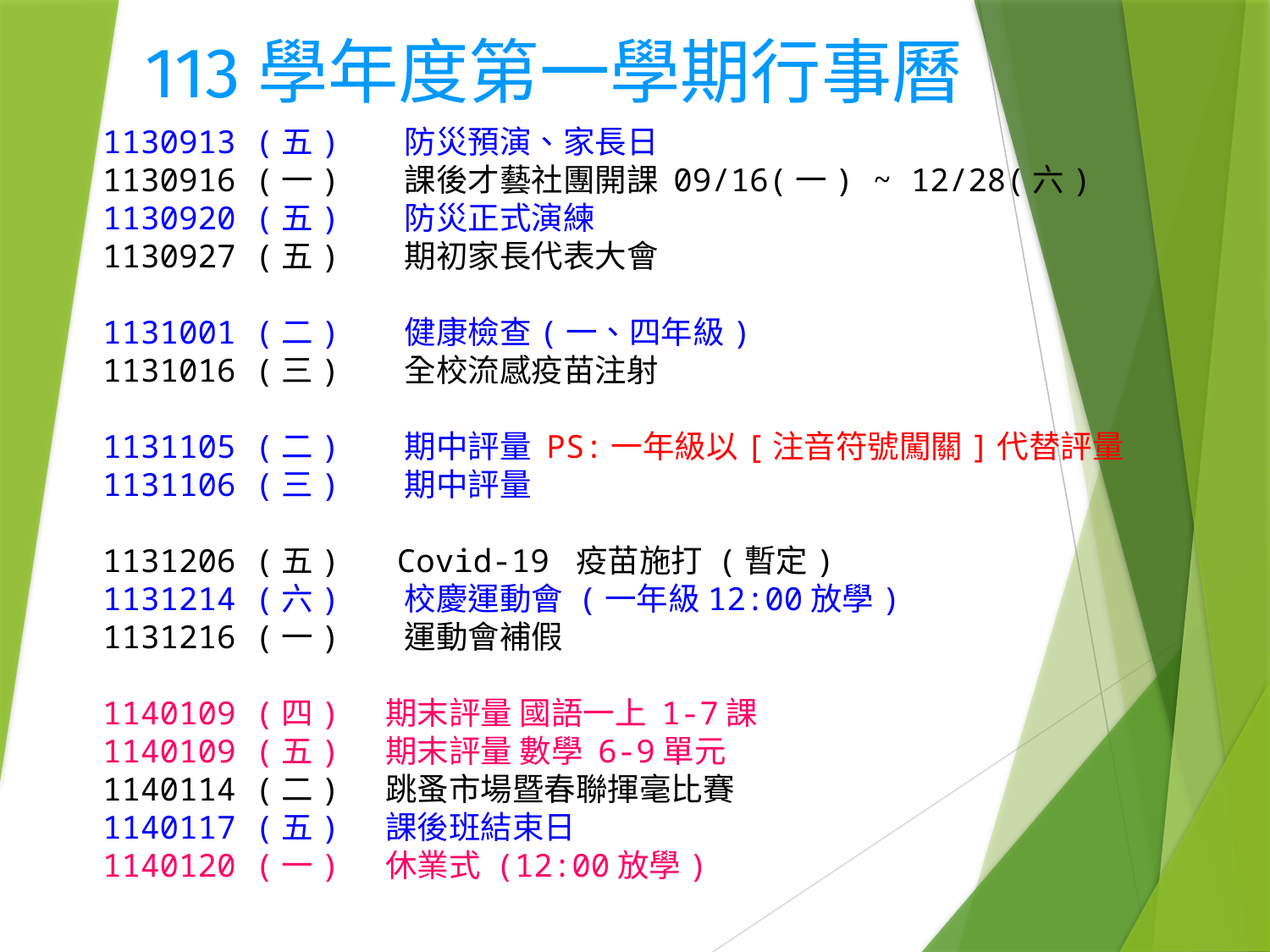

# 113學年度第一學期行事曆
1130913 (五)   防災預演、家長日
1130916 (一)   課後才藝社團開課 09/16(一) ~ 12/28(六)
1130920 (五)   防災正式演練
1130927 (五)   期初家長代表大會

1131001 (二)   健康檢查(一、四年級)
1131016 (三)   全校流感疫苗注射

1131105 (二)   期中評量 PS:一年級以[注音符號闖關]代替評量
1131106 (三)   期中評量

1131206 (五)   Covid-19 疫苗施打 (暫定)
1131214 (六)   校慶運動會 (一年級12:00放學)
1131216 (一)   運動會補假

1140109 (四)  期末評量 國語一上 1-7課
1140109 (五)  期末評量 數學 6-9單元
1140114 (二)  跳蚤市場暨春聯揮毫比賽
1140117 (五)  課後班結束日
1140120 (一)  休業式 (12:00放學)